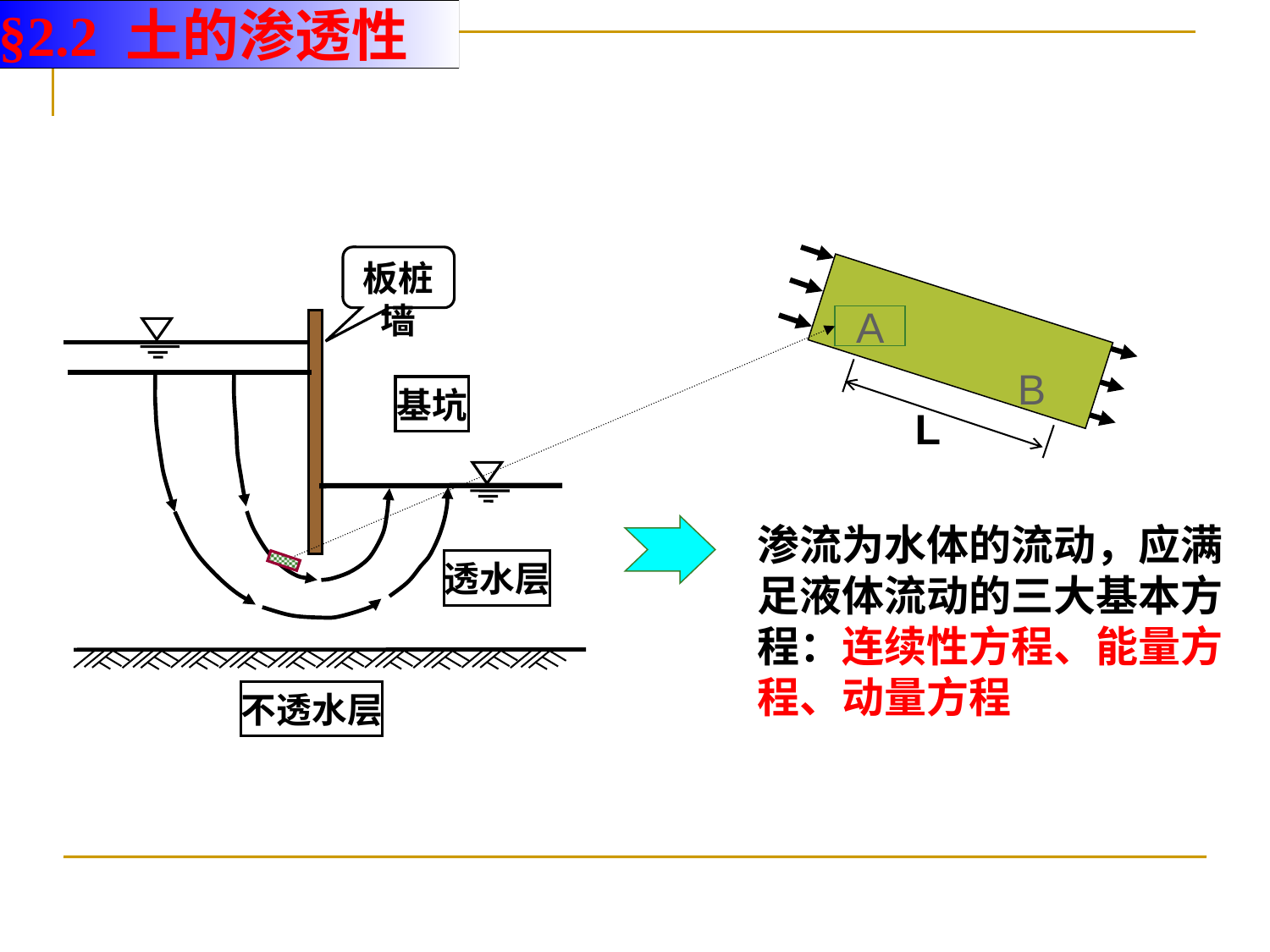

§2.2 土的渗透性

板桩墙

基坑

透水层

不透水层

A

B

L

渗流为水体的流动，应满足液体流动的三大基本方程：连续性方程、能量方程、动量方程